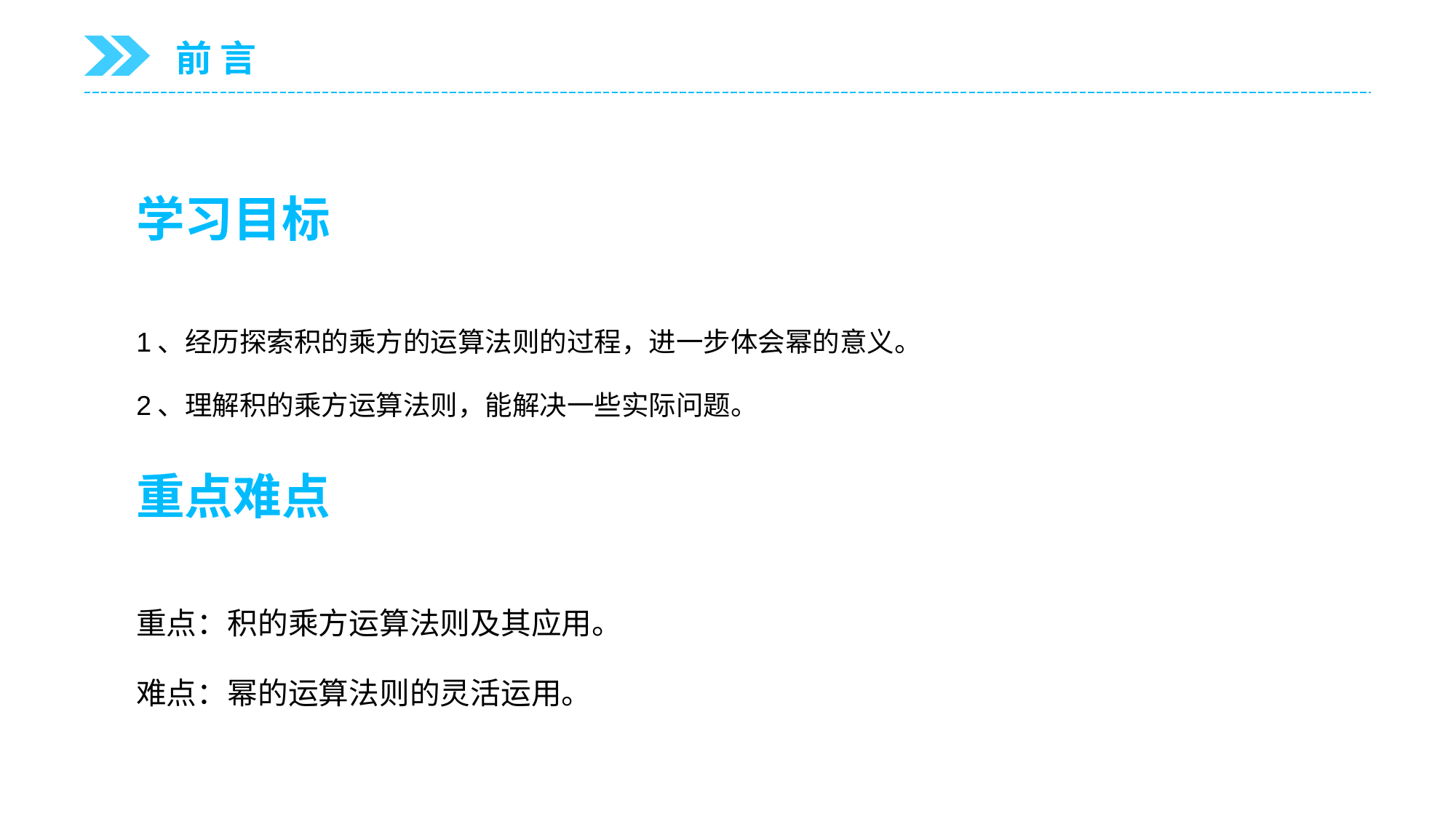

前 言
学习目标
1、经历探索积的乘方的运算法则的过程，进一步体会幂的意义。
2、理解积的乘方运算法则，能解决一些实际问题。
重点难点
重点：积的乘方运算法则及其应用。
难点：幂的运算法则的灵活运用。